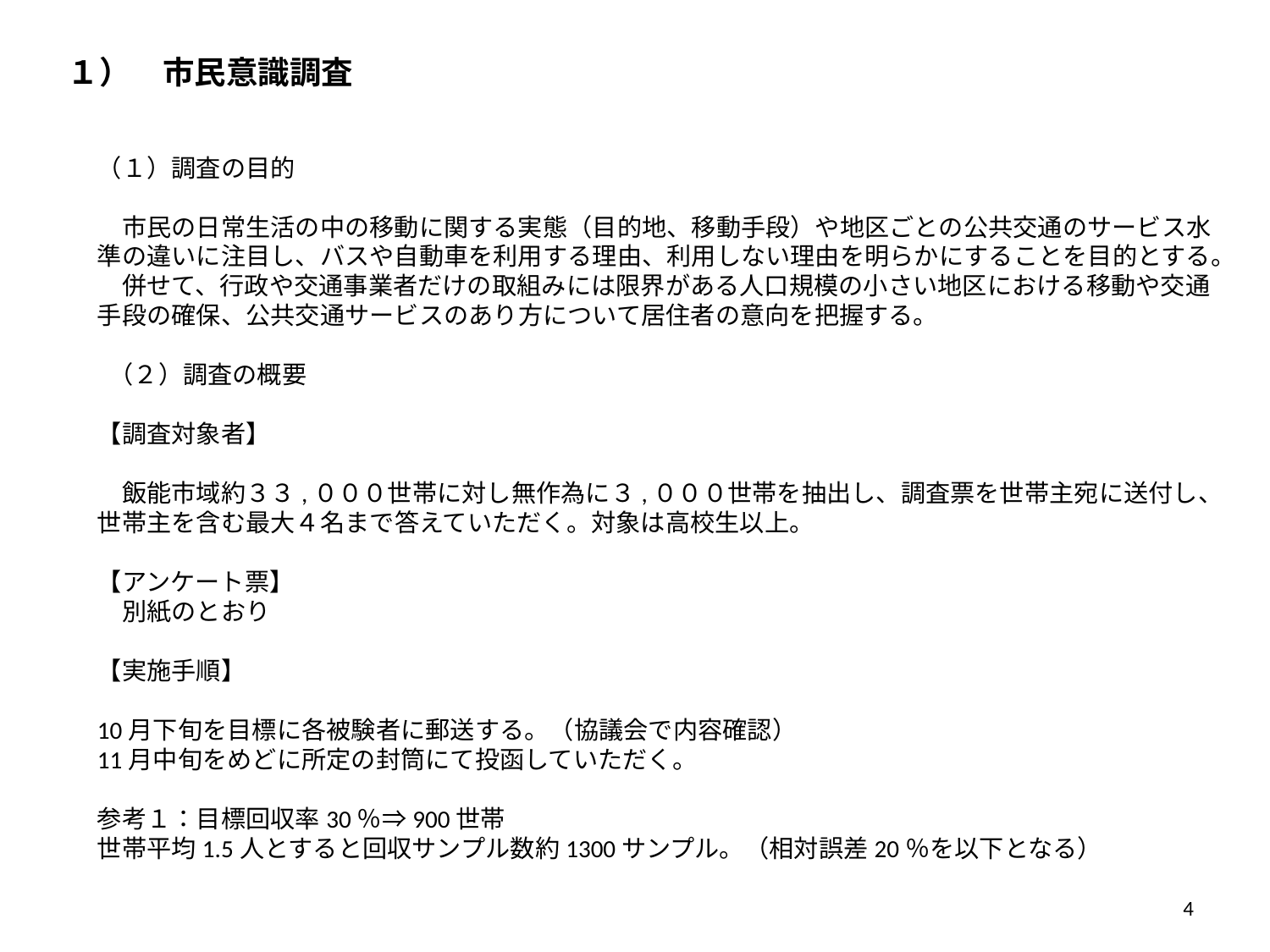

１）　市民意識調査
（１）調査の目的

　市民の日常生活の中の移動に関する実態（目的地、移動手段）や地区ごとの公共交通のサービス水準の違いに注目し、バスや自動車を利用する理由、利用しない理由を明らかにすることを目的とする。
　併せて、行政や交通事業者だけの取組みには限界がある人口規模の小さい地区における移動や交通手段の確保、公共交通サービスのあり方について居住者の意向を把握する。

 （２）調査の概要

【調査対象者】

　飯能市域約３３,０００世帯に対し無作為に３,０００世帯を抽出し、調査票を世帯主宛に送付し、世帯主を含む最大４名まで答えていただく。対象は高校生以上。

【アンケート票】
　別紙のとおり

【実施手順】

10月下旬を目標に各被験者に郵送する。（協議会で内容確認）
11月中旬をめどに所定の封筒にて投函していただく。

参考１：目標回収率30％⇒900世帯
世帯平均1.5人とすると回収サンプル数約1300サンプル。（相対誤差20％を以下となる）

4